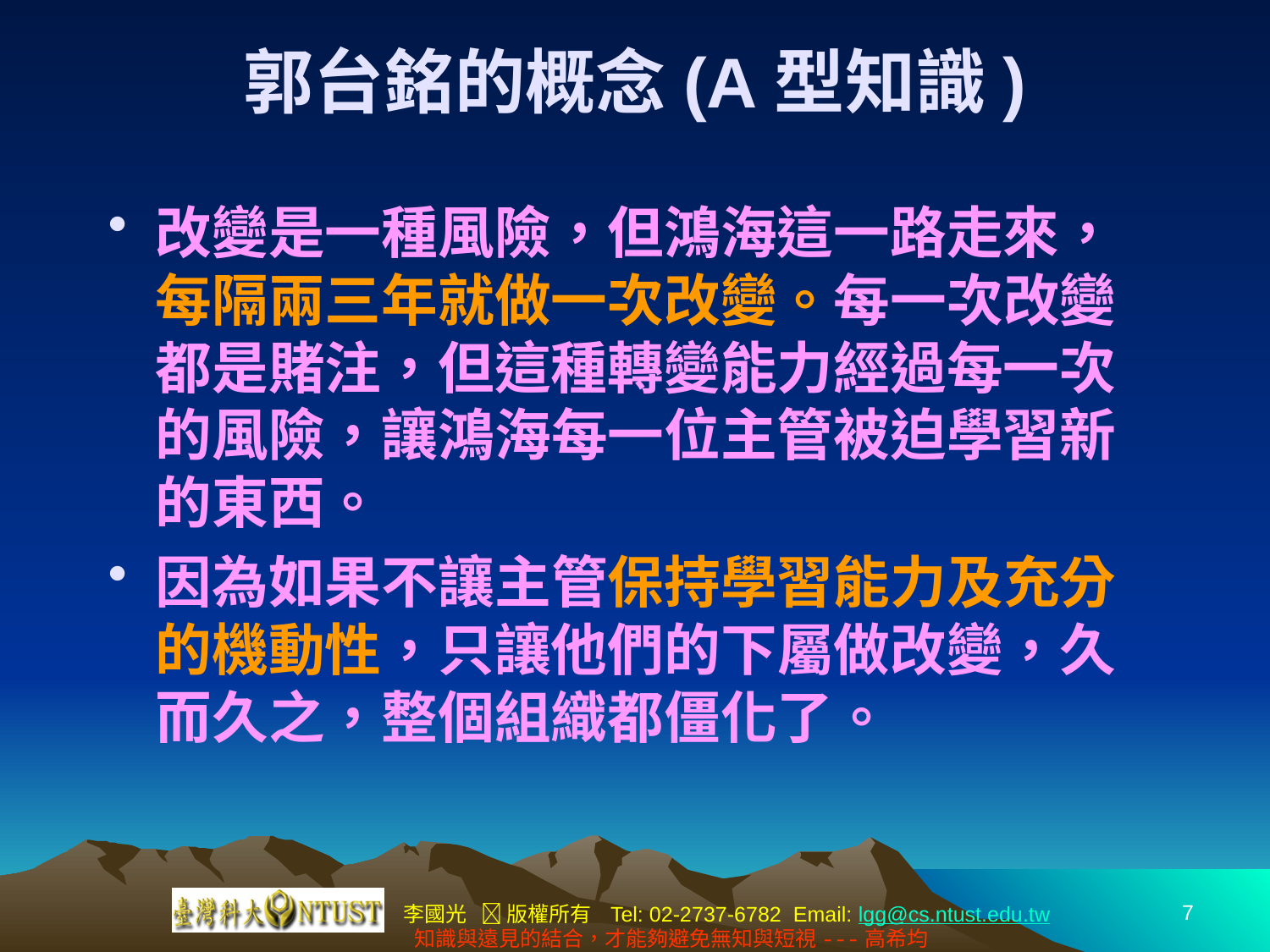

# 郭台銘的概念(A型知識)
改變是一種風險，但鴻海這一路走來，每隔兩三年就做一次改變。每一次改變都是賭注，但這種轉變能力經過每一次的風險，讓鴻海每一位主管被迫學習新的東西。
因為如果不讓主管保持學習能力及充分的機動性，只讓他們的下屬做改變，久而久之，整個組織都僵化了。

7